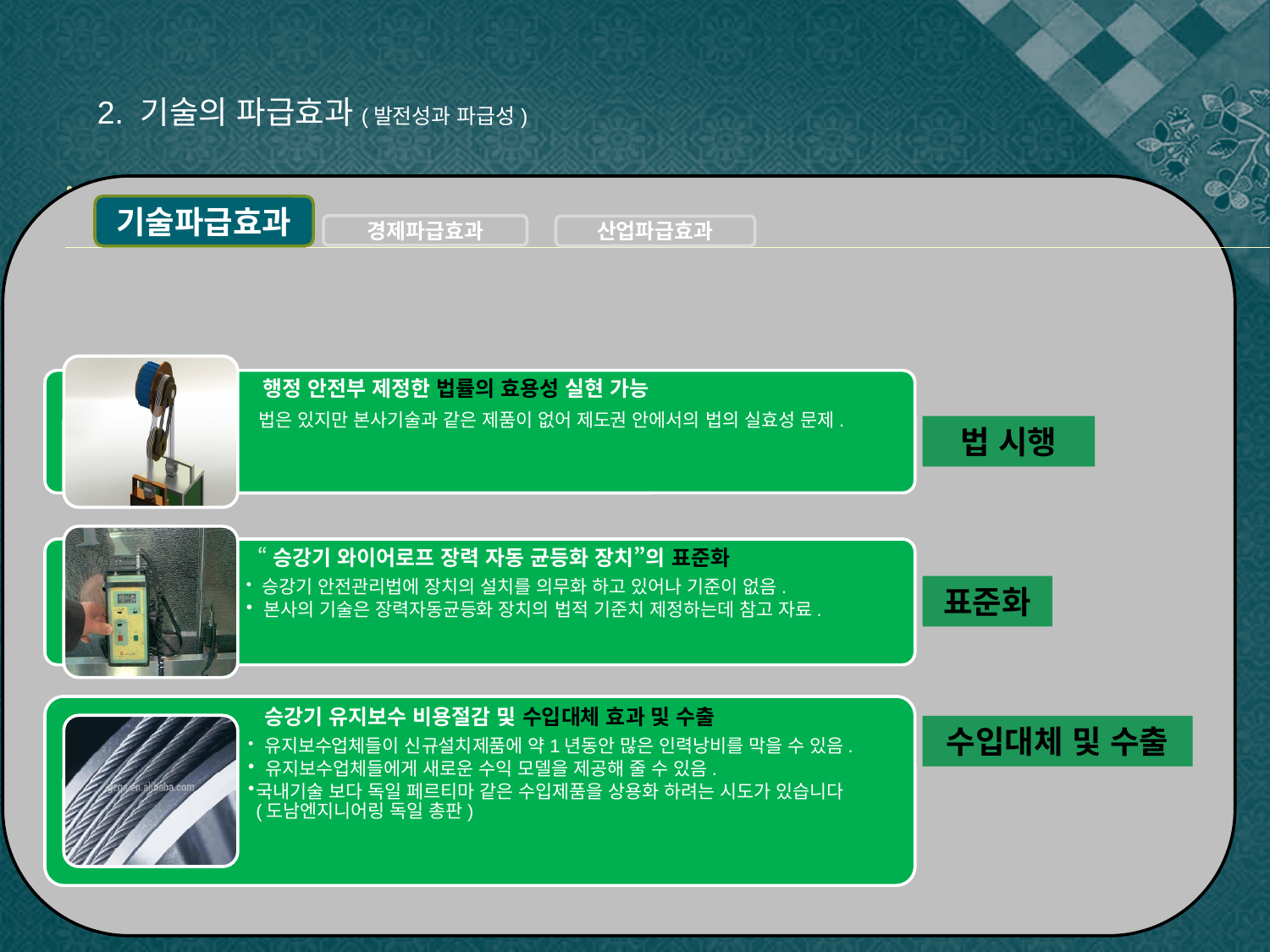

2. 기술의 파급효과(발전성과 파급성)

기술파급효과
경제파급효과
산업파급효과
  행정 안전부 제정한 법률의 효용성 실현 가능
  법은 있지만 본사기술과 같은 제품이 없어 제도권 안에서의 법의 실효성 문제.
  “승강기 와이어로프 장력 자동 균등화 장치”의 표준화
 승강기 안전관리법에 장치의 설치를 의무화 하고 있어나 기준이 없음.
 본사의 기술은 장력자동균등화 장치의 법적 기준치 제정하는데 참고 자료.
  승강기 유지보수 비용절감 및 수입대체 효과 및 수출
 유지보수업체들이 신규설치제품에 약1년동안 많은 인력낭비를 막을 수 있음.
 유지보수업체들에게 새로운 수익 모델을 제공해 줄 수 있음.
국내기술 보다 독일 페르티마 같은 수입제품을 상용화 하려는 시도가 있습니다             (도남엔지니어링 독일 총판)
법 시행
표준화
수입대체 및 수출